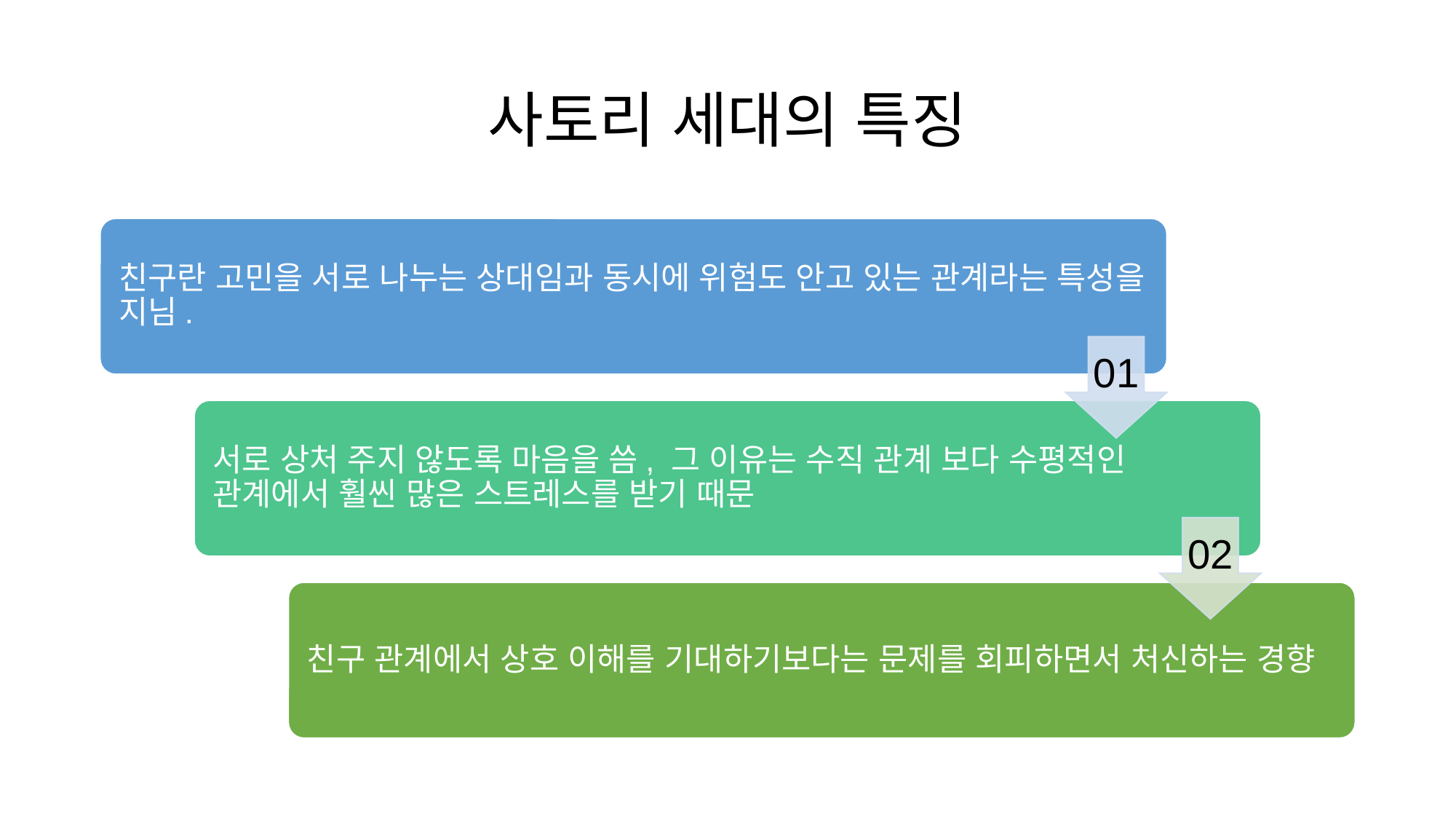

# 사토리 세대의 특징
친구란 고민을 서로 나누는 상대임과 동시에 위험도 안고 있는 관계라는 특성을 지님.
서로 상처 주지 않도록 마음을 씀, 그 이유는 수직 관계 보다 수평적인 관계에서 훨씬 많은 스트레스를 받기 때문
친구 관계에서 상호 이해를 기대하기보다는 문제를 회피하면서 처신하는 경향
01
02